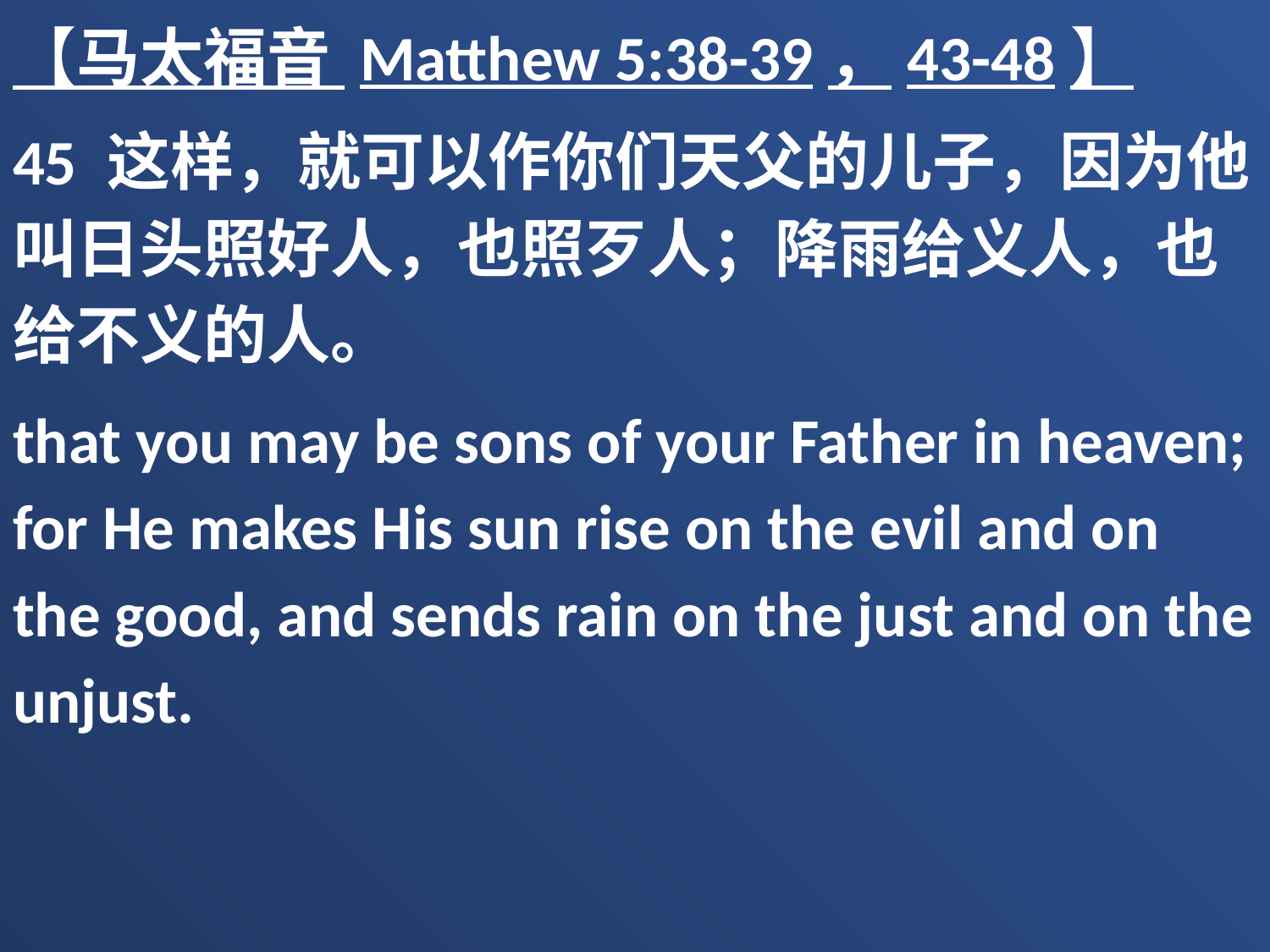

【马太福音 Matthew 5:38-39，43-48】
45 这样，就可以作你们天父的儿子，因为他叫日头照好人，也照歹人；降雨给义人，也给不义的人。
that you may be sons of your Father in heaven; for He makes His sun rise on the evil and on the good, and sends rain on the just and on the unjust.